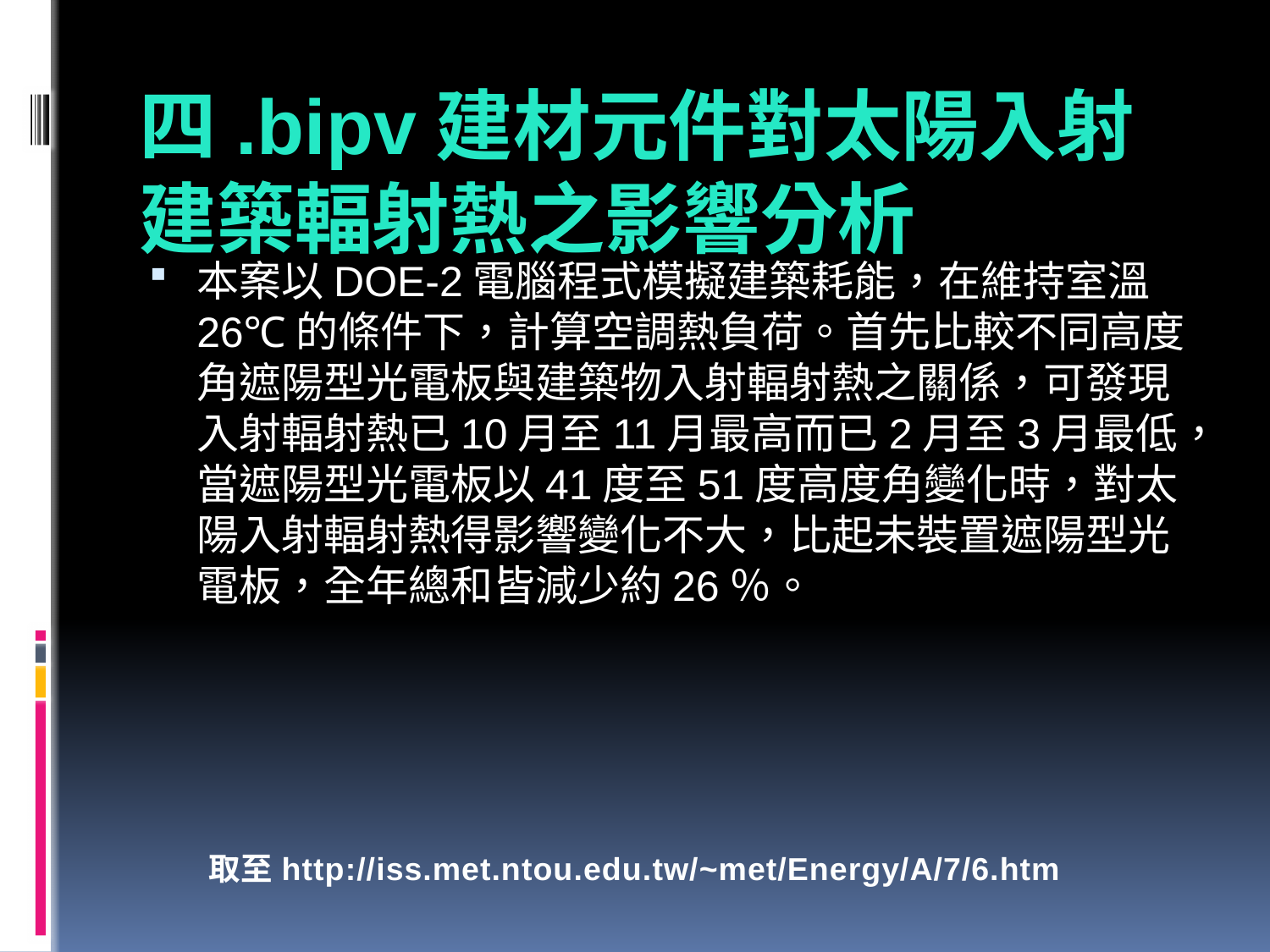

# 四.bipv建材元件對太陽入射建築輻射熱之影響分析
本案以DOE-2電腦程式模擬建築耗能，在維持室溫26℃的條件下，計算空調熱負荷。首先比較不同高度角遮陽型光電板與建築物入射輻射熱之關係，可發現入射輻射熱已10月至11月最高而已2月至3月最低，當遮陽型光電板以41度至51度高度角變化時，對太陽入射輻射熱得影響變化不大，比起未裝置遮陽型光電板，全年總和皆減少約26％。

取至http://iss.met.ntou.edu.tw/~met/Energy/A/7/6.htm